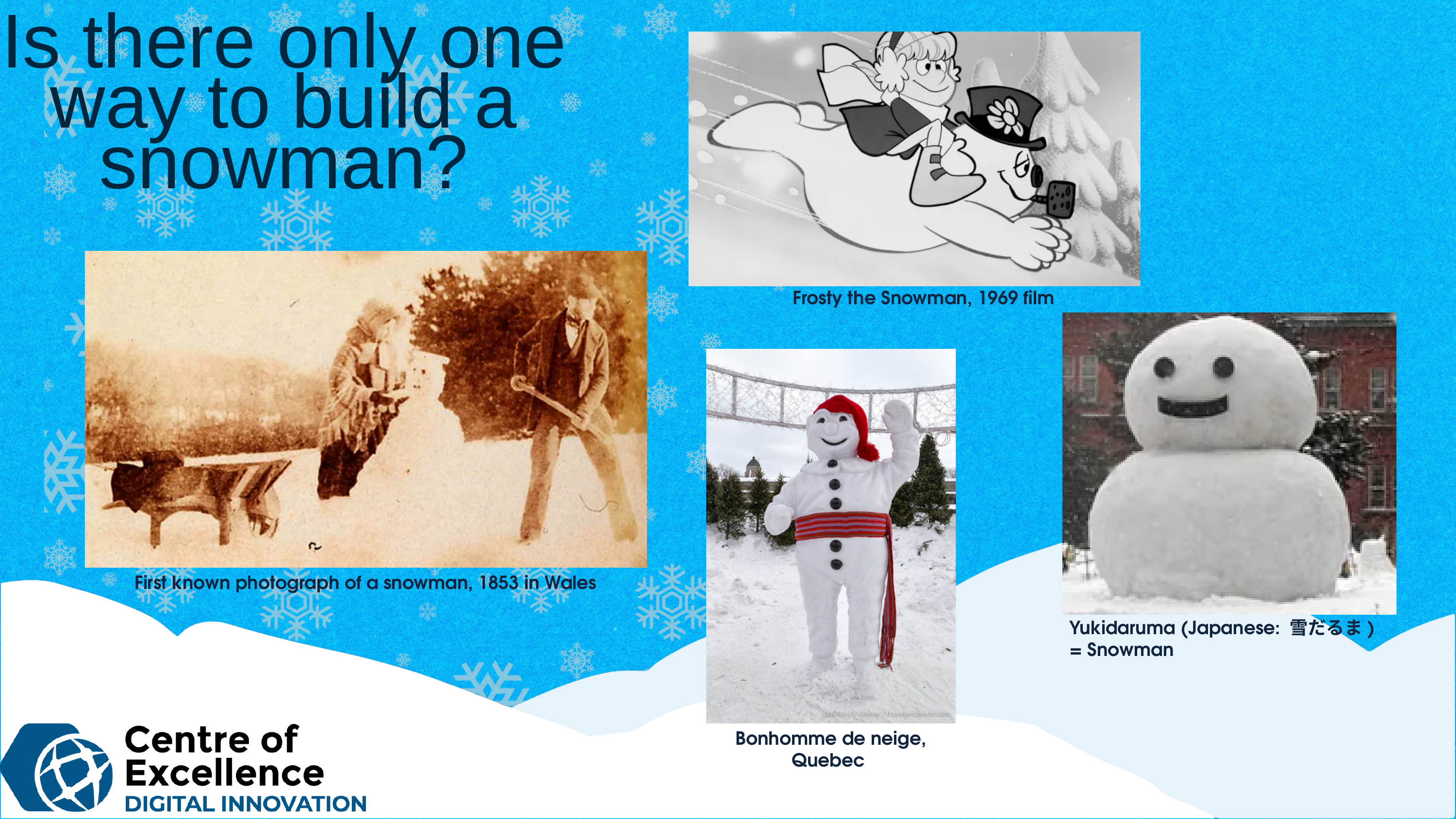

Is there only one way to build a snowman?

Frosty the Snowman, 1969 film

First known photograph of a snowman, 1853 in Wales
Yukidaruma (Japanese: 雪だるま) = Snowman

Bonhomme de neige, Quebec